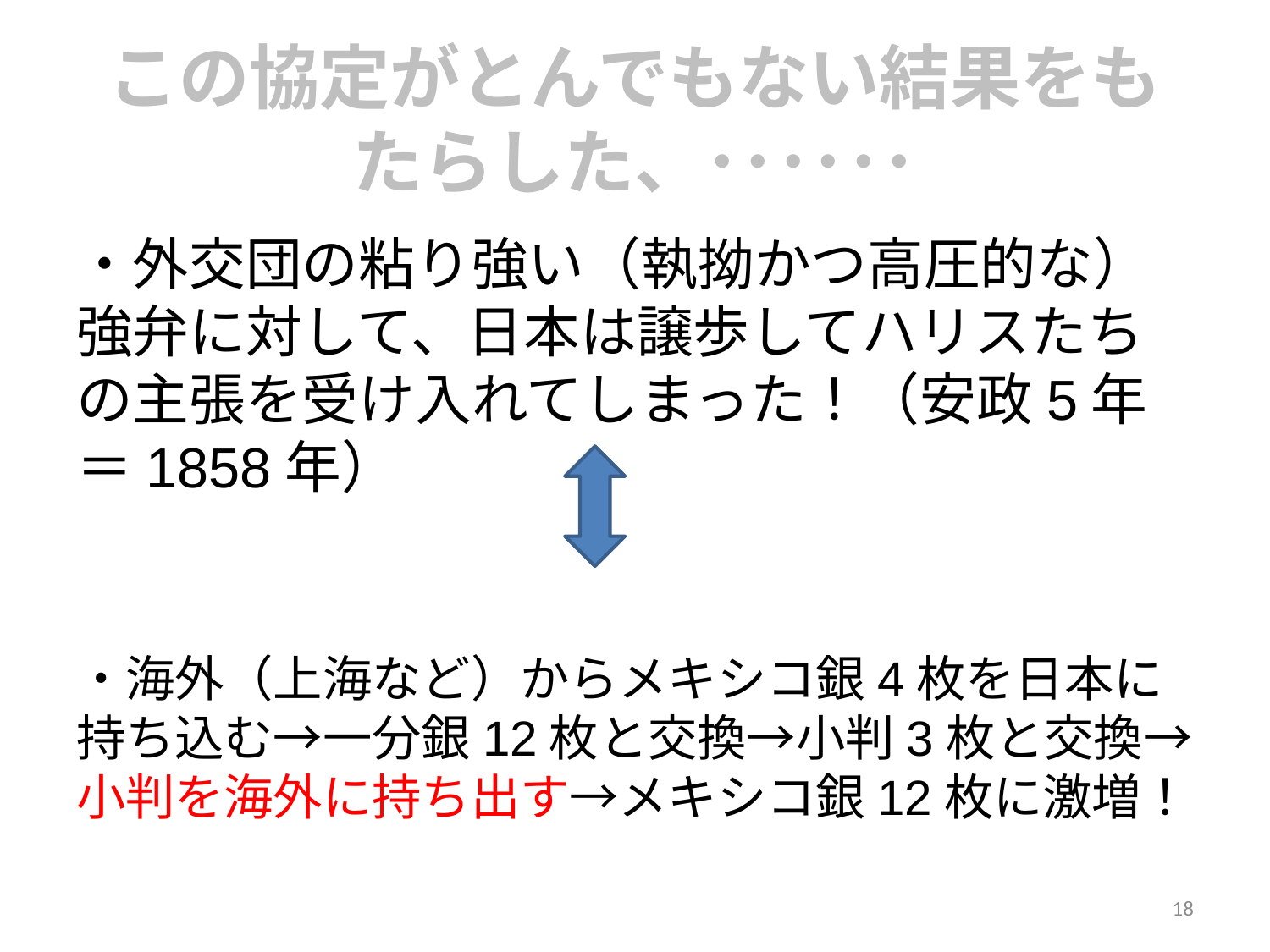

# この協定がとんでもない結果をもたらした、･･････
・外交団の粘り強い（執拗かつ高圧的な）強弁に対して、日本は譲歩してハリスたちの主張を受け入れてしまった！（安政5年＝1858年）

・海外（上海など）からメキシコ銀4枚を日本に持ち込む→一分銀12枚と交換→小判3枚と交換→小判を海外に持ち出す→メキシコ銀12枚に激増！

18